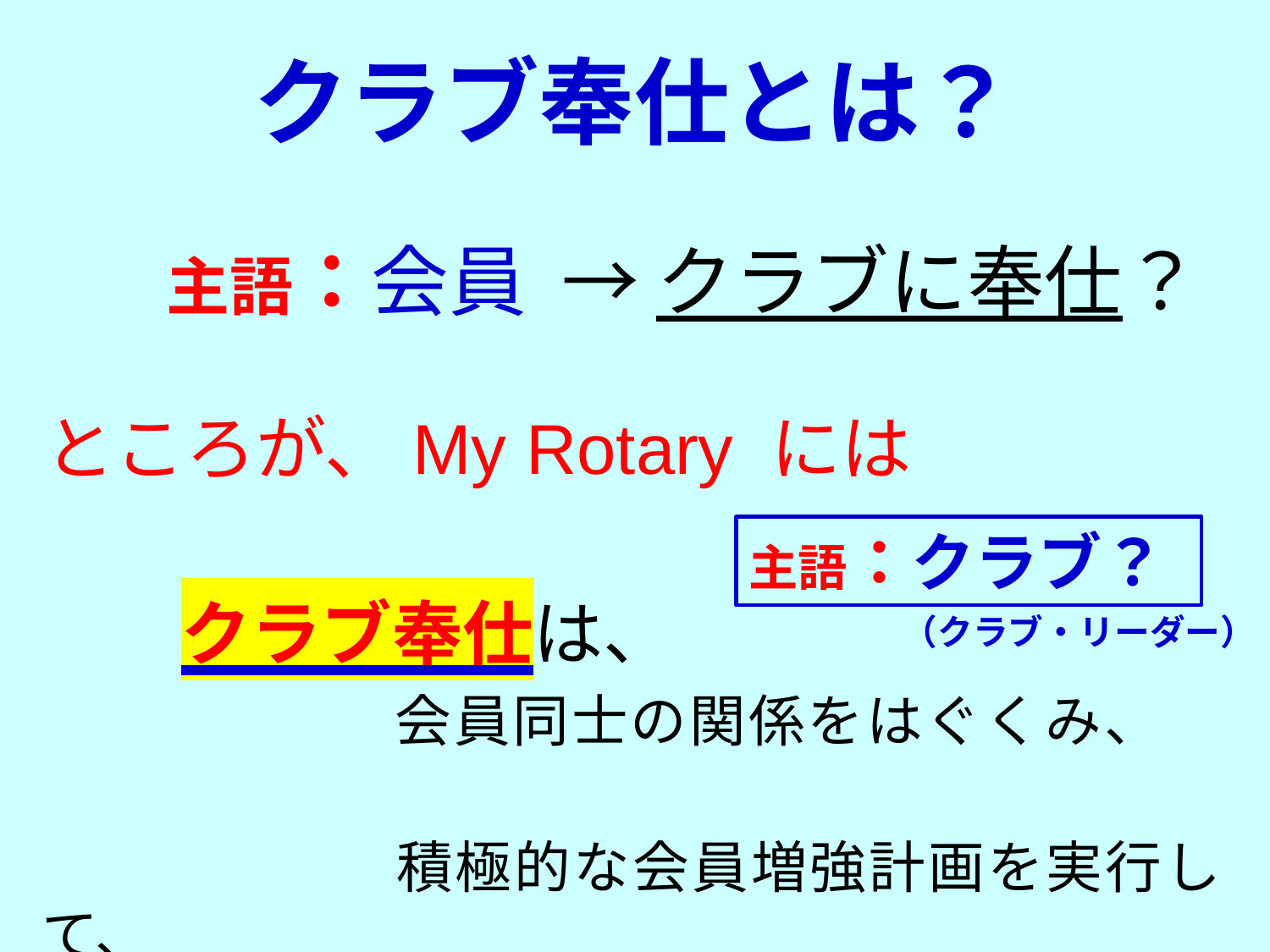

クラブ奉仕とは？

　　  主語：会員  → クラブに奉仕？

ところが、My Rotary には

 　　クラブ奉仕は、
　　　　　　会員同士の関係をはぐくみ、
　　　　　　積極的な会員増強計画を実行して、
　　　　　　活気あるクラブづくりを行うことです。
主語：クラブ？
（クラブ・リーダー）